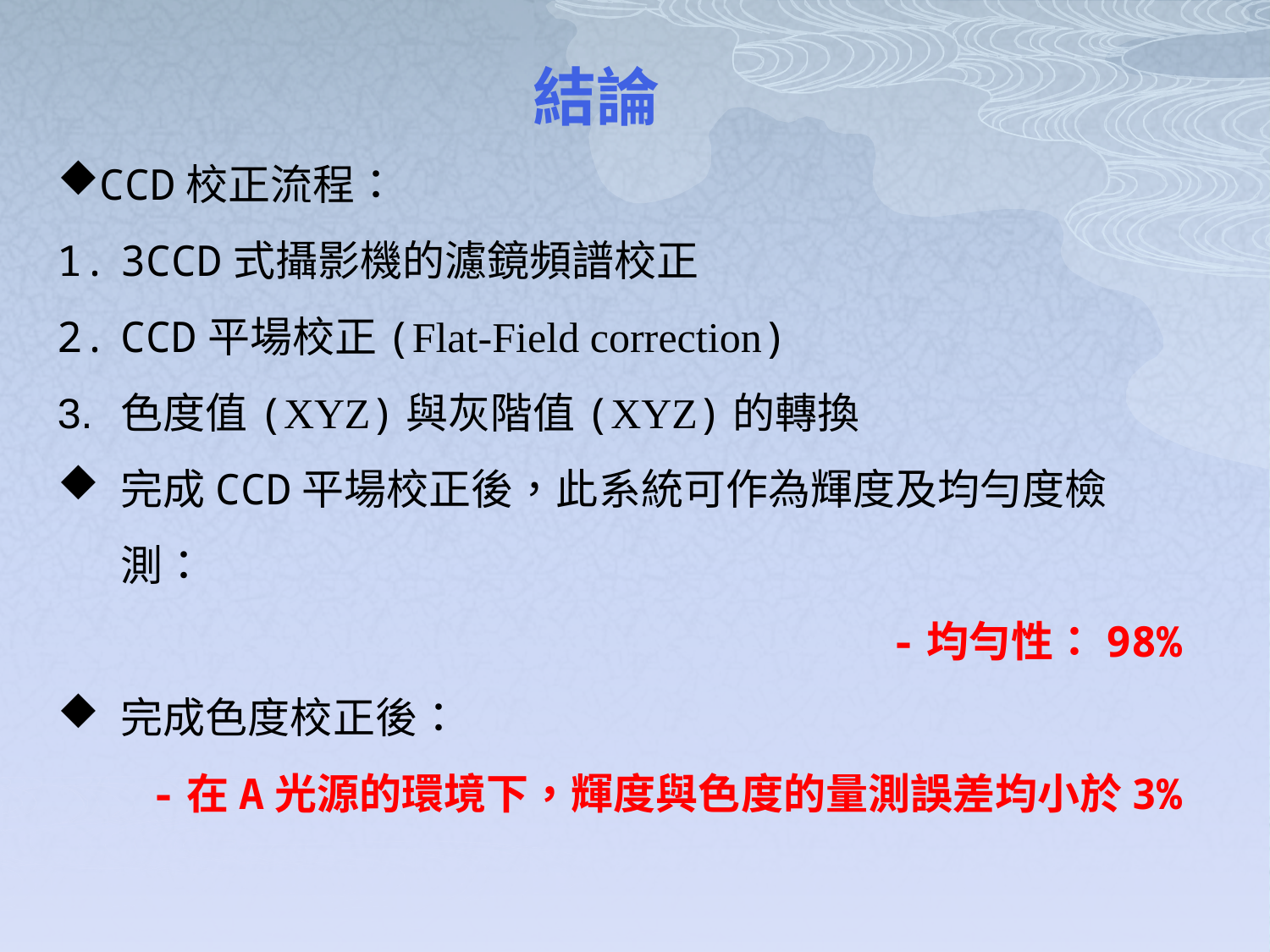

# 結論
CCD校正流程：
3CCD式攝影機的濾鏡頻譜校正
CCD平場校正(Flat-Field correction)
色度值(XYZ)與灰階值(XYZ)的轉換
完成CCD平場校正後，此系統可作為輝度及均勻度檢測：
-均勻性：98%
完成色度校正後：
-在A光源的環境下，輝度與色度的量測誤差均小於3%